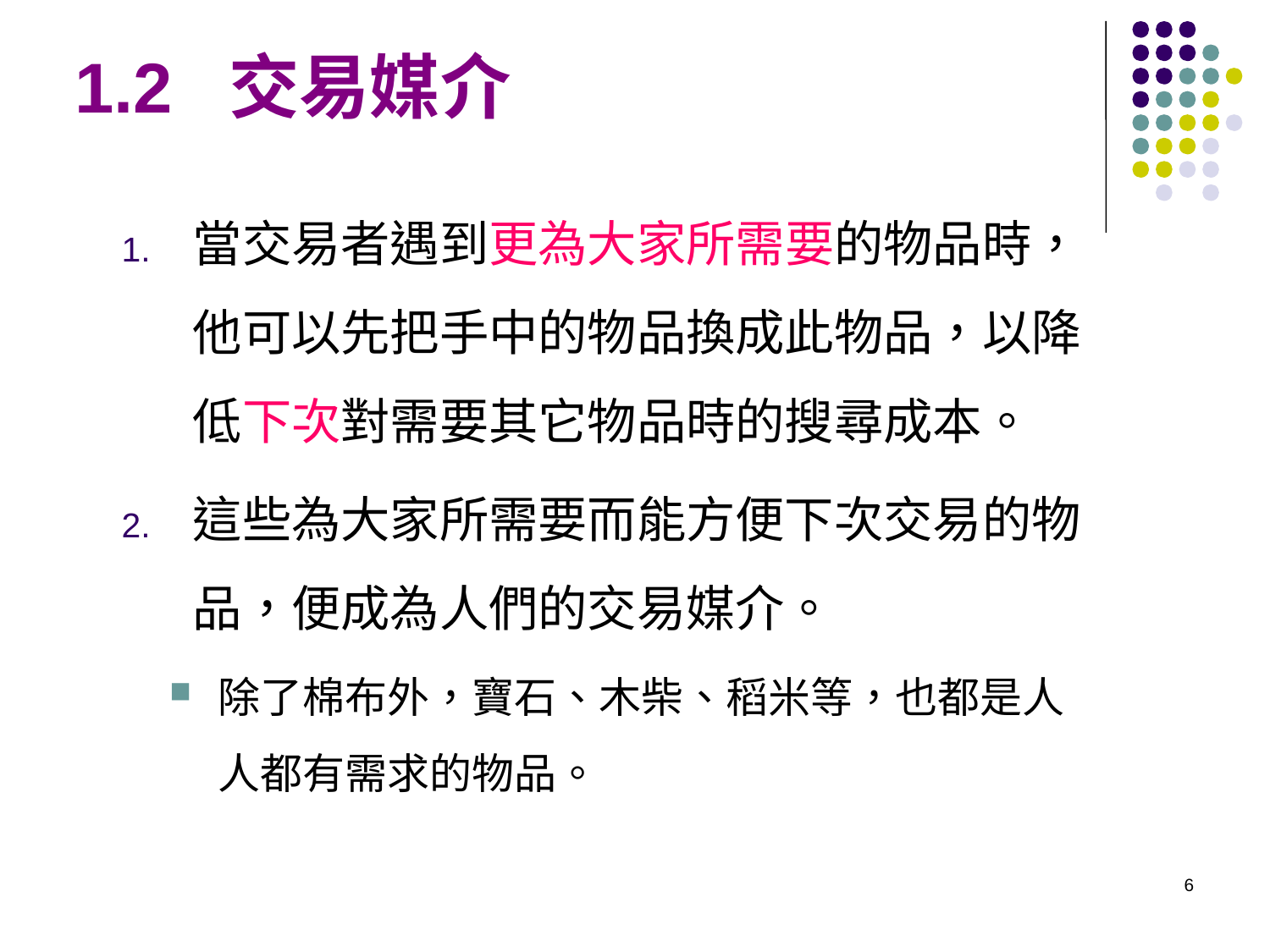

# 1.2  交易媒介
當交易者遇到更為大家所需要的物品時，他可以先把手中的物品換成此物品，以降低下次對需要其它物品時的搜尋成本。
這些為大家所需要而能方便下次交易的物品，便成為人們的交易媒介。
除了棉布外，寶石、木柴、稻米等，也都是人人都有需求的物品。
6